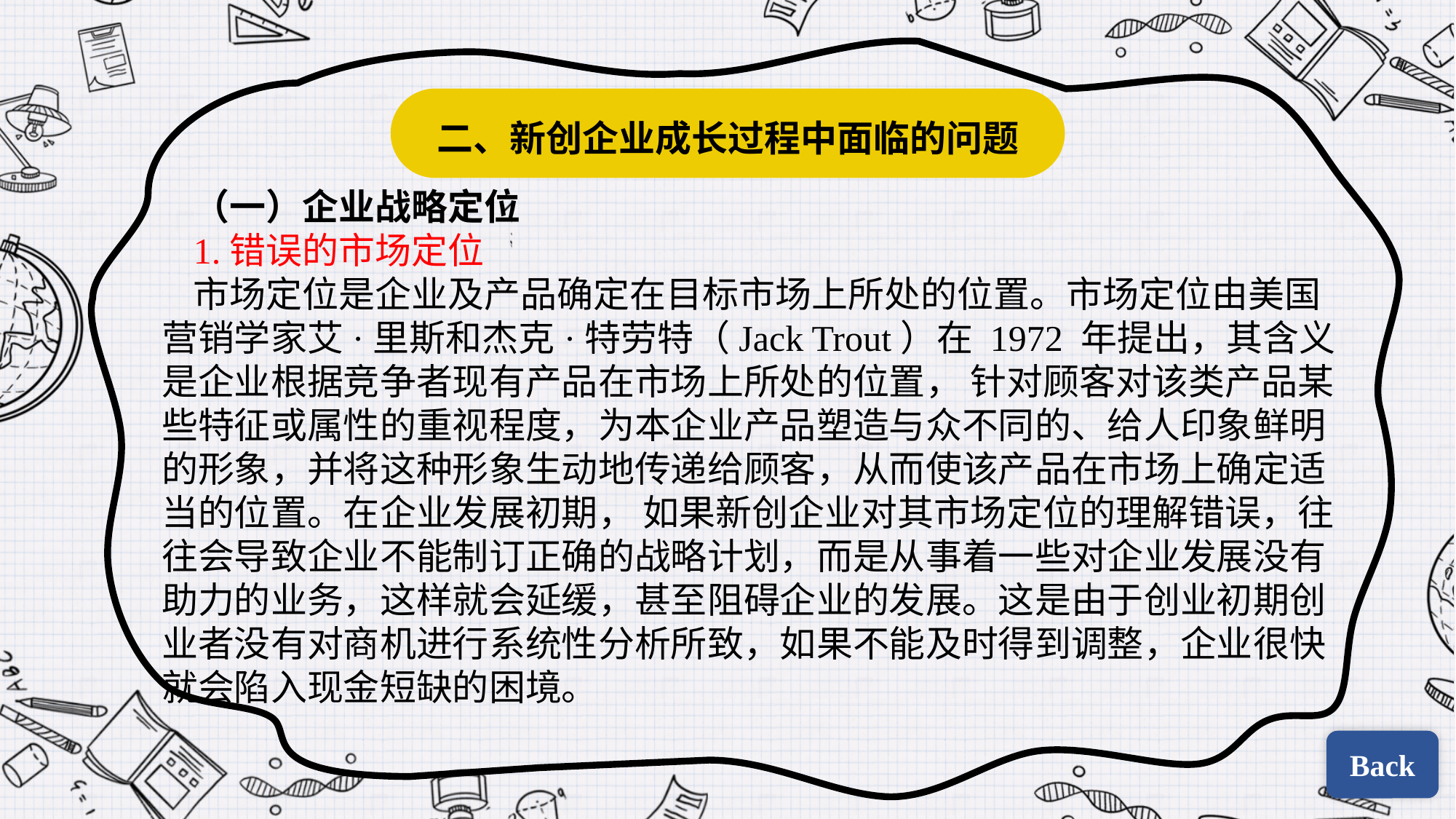

二、新创企业成长过程中面临的问题
（一）企业战略定位
1.错误的市场定位
市场定位是企业及产品确定在目标市场上所处的位置。市场定位由美国营销学家艾·里斯和杰克·特劳特（Jack Trout）在 1972 年提出，其含义是企业根据竞争者现有产品在市场上所处的位置， 针对顾客对该类产品某些特征或属性的重视程度，为本企业产品塑造与众不同的、给人印象鲜明的形象，并将这种形象生动地传递给顾客，从而使该产品在市场上确定适当的位置。在企业发展初期， 如果新创企业对其市场定位的理解错误，往往会导致企业不能制订正确的战略计划，而是从事着一些对企业发展没有助力的业务，这样就会延缓，甚至阻碍企业的发展。这是由于创业初期创业者没有对商机进行系统性分析所致，如果不能及时得到调整，企业很快就会陷入现金短缺的困境。

Back